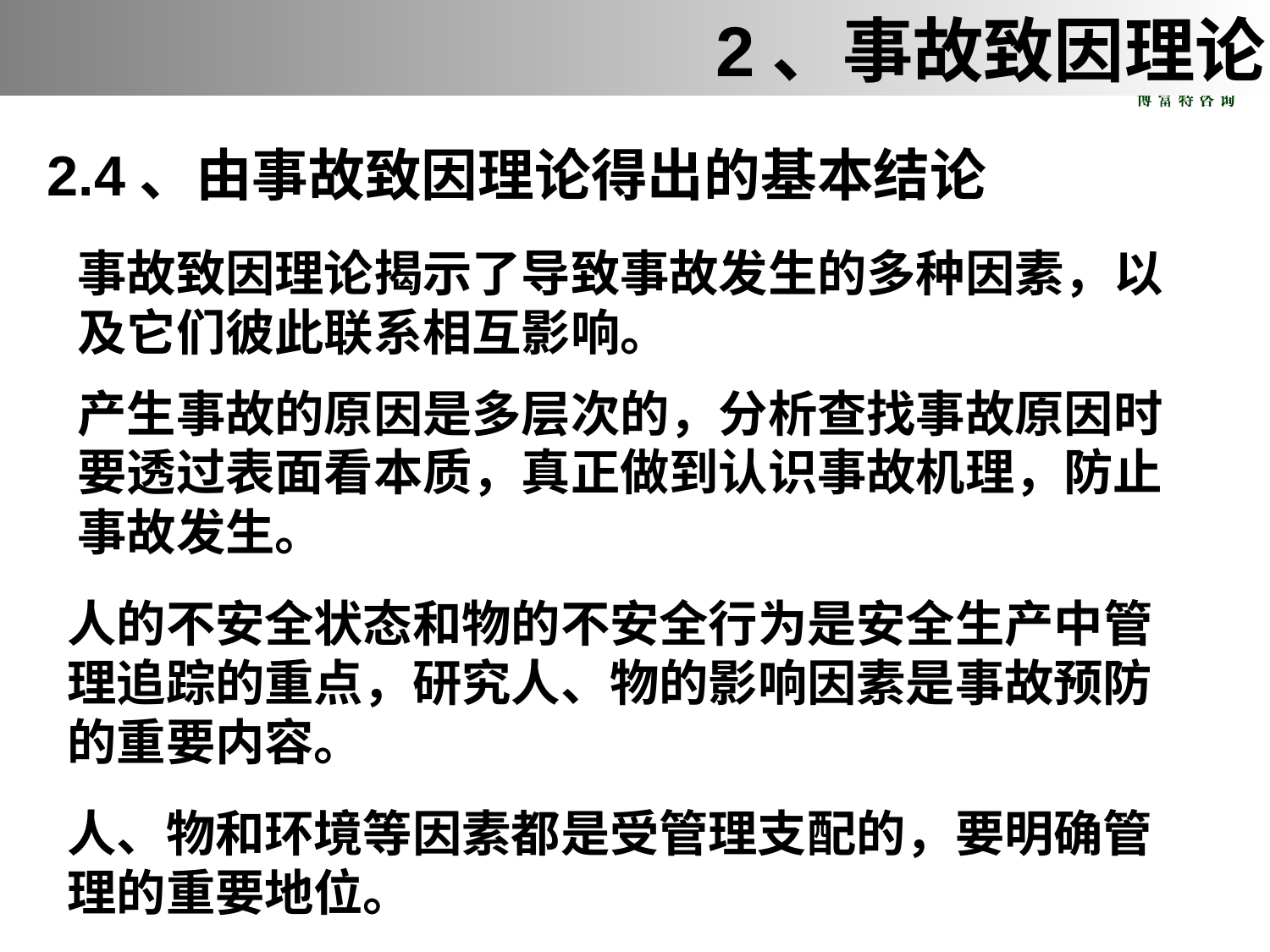

2、事故致因理论
2.4、由事故致因理论得出的基本结论
事故致因理论揭示了导致事故发生的多种因素，以及它们彼此联系相互影响。
产生事故的原因是多层次的，分析查找事故原因时要透过表面看本质，真正做到认识事故机理，防止事故发生。
人的不安全状态和物的不安全行为是安全生产中管理追踪的重点，研究人、物的影响因素是事故预防的重要内容。
人、物和环境等因素都是受管理支配的，要明确管理的重要地位。